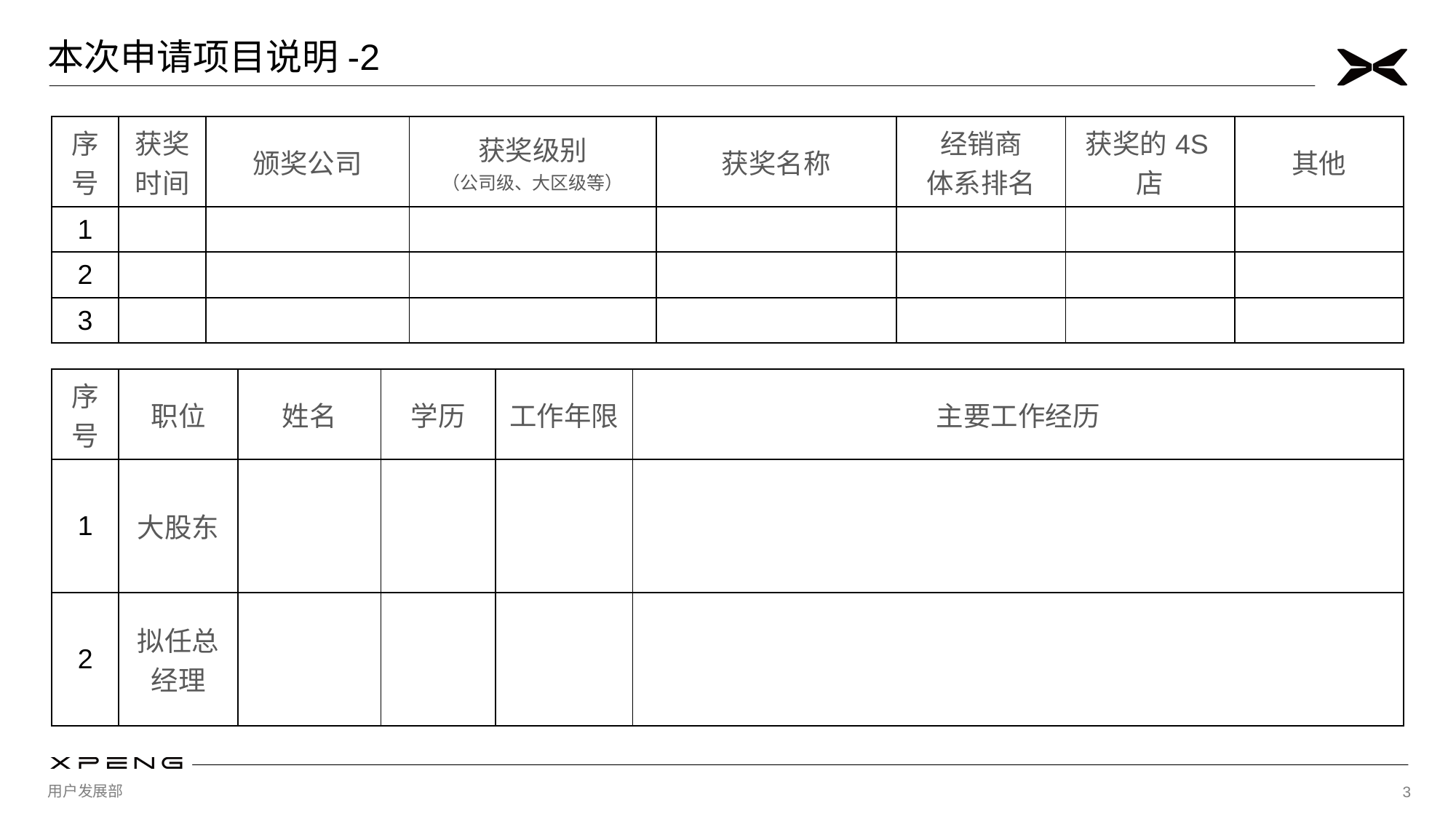

本次申请项目说明-2
| 序号 | 获奖时间 | 颁奖公司 | 获奖级别 （公司级、大区级等） | 获奖名称 | 经销商 体系排名 | 获奖的4S店 | 其他 |
| --- | --- | --- | --- | --- | --- | --- | --- |
| 1 |  |  |  |  |  |  |  |
| 2 |  |  |  |  |  |  |  |
| 3 |  |  |  |  |  |  |  |
| 序号 | 职位 | 姓名 | 学历 | 工作年限 | 主要工作经历 |
| --- | --- | --- | --- | --- | --- |
| 1 | 大股东 |  |  |  |  |
| 2 | 拟任总经理 |  |  |  |  |